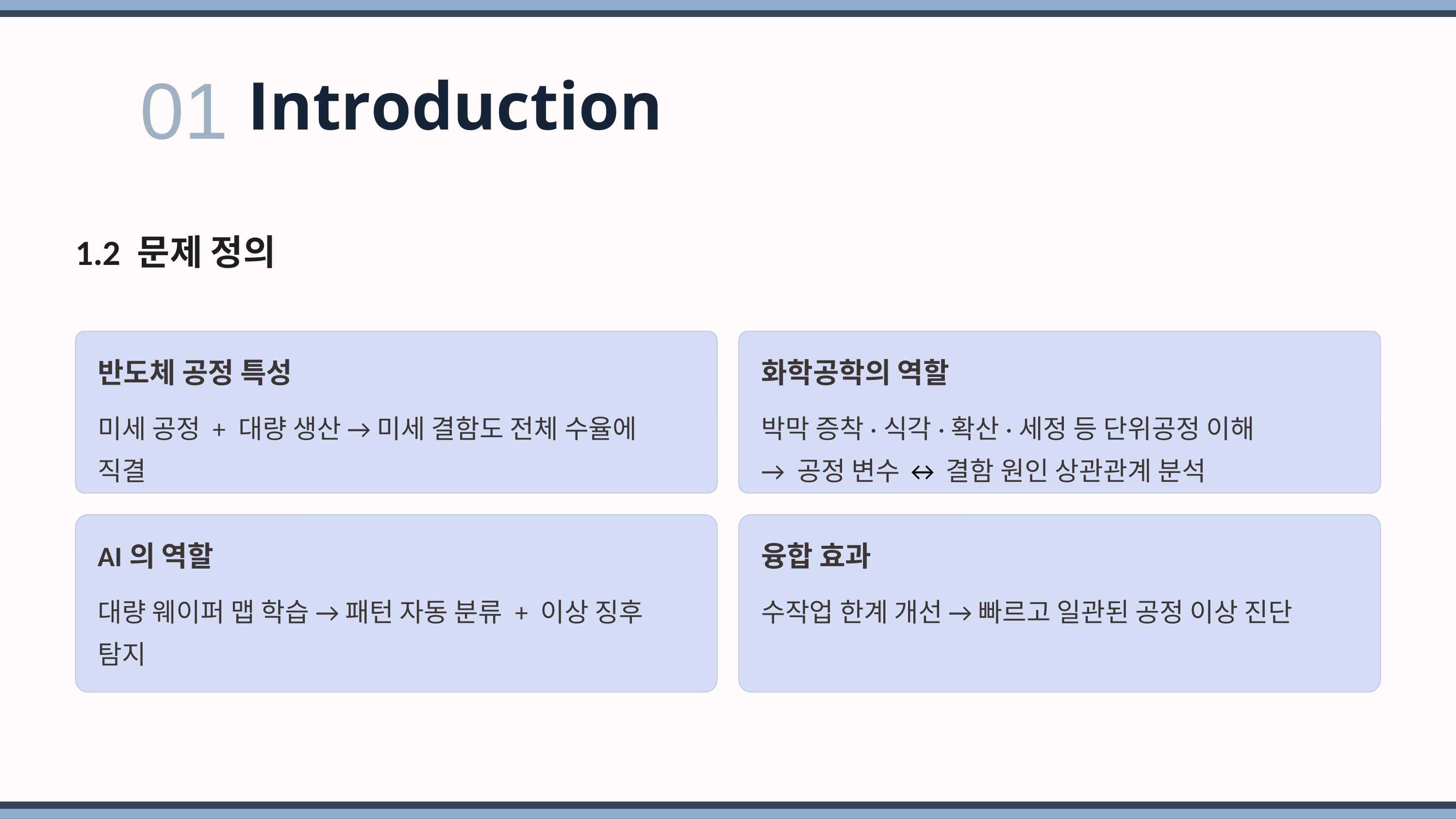

01
 Introduction
1.2 문제 정의

반도체 공정 특성
화학공학의 역할
미세 공정 + 대량 생산 → 미세 결함도 전체 수율에
직결
박막 증착·식각·확산·세정 등 단위공정 이해
→ 공정 변수 ↔ 결함 원인 상관관계 분석

AI의 역할
융합 효과
대량 웨이퍼 맵 학습 → 패턴 자동 분류 + 이상 징후 탐지
수작업 한계 개선 → 빠르고 일관된 공정 이상 진단